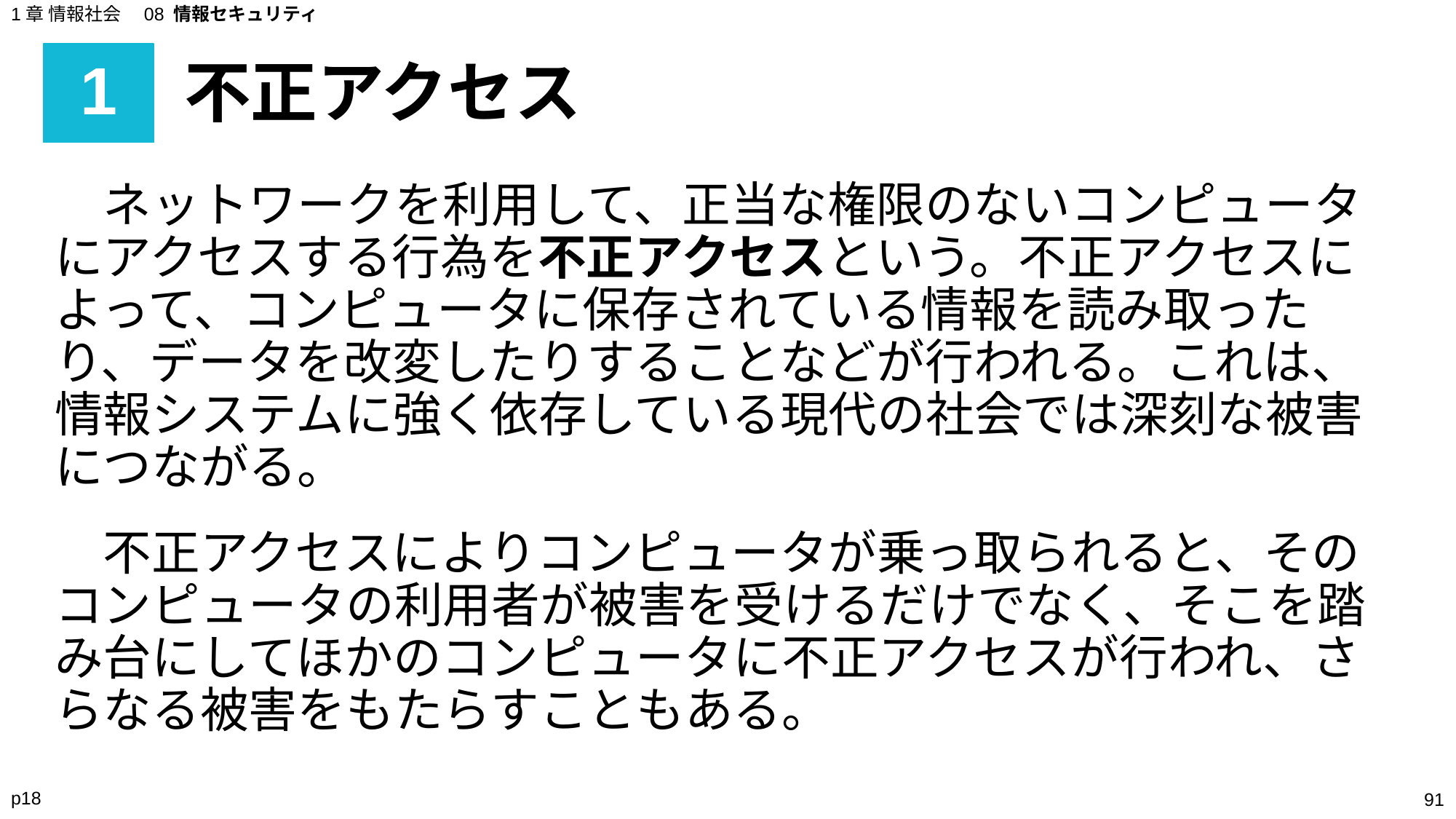

1章 情報社会　08 情報セキュリティ

# 1
不正アクセス
　ネットワークを利用して、正当な権限のないコンピュータにアクセスする行為を不正アクセスという。不正アクセスによって、コンピュータに保存されている情報を読み取ったり、データを改変したりすることなどが行われる。これは、情報システムに強く依存している現代の社会では深刻な被害につながる。
　不正アクセスによりコンピュータが乗っ取られると、そのコンピュータの利用者が被害を受けるだけでなく、そこを踏み台にしてほかのコンピュータに不正アクセスが行われ、さらなる被害をもたらすこともある。
p18
91